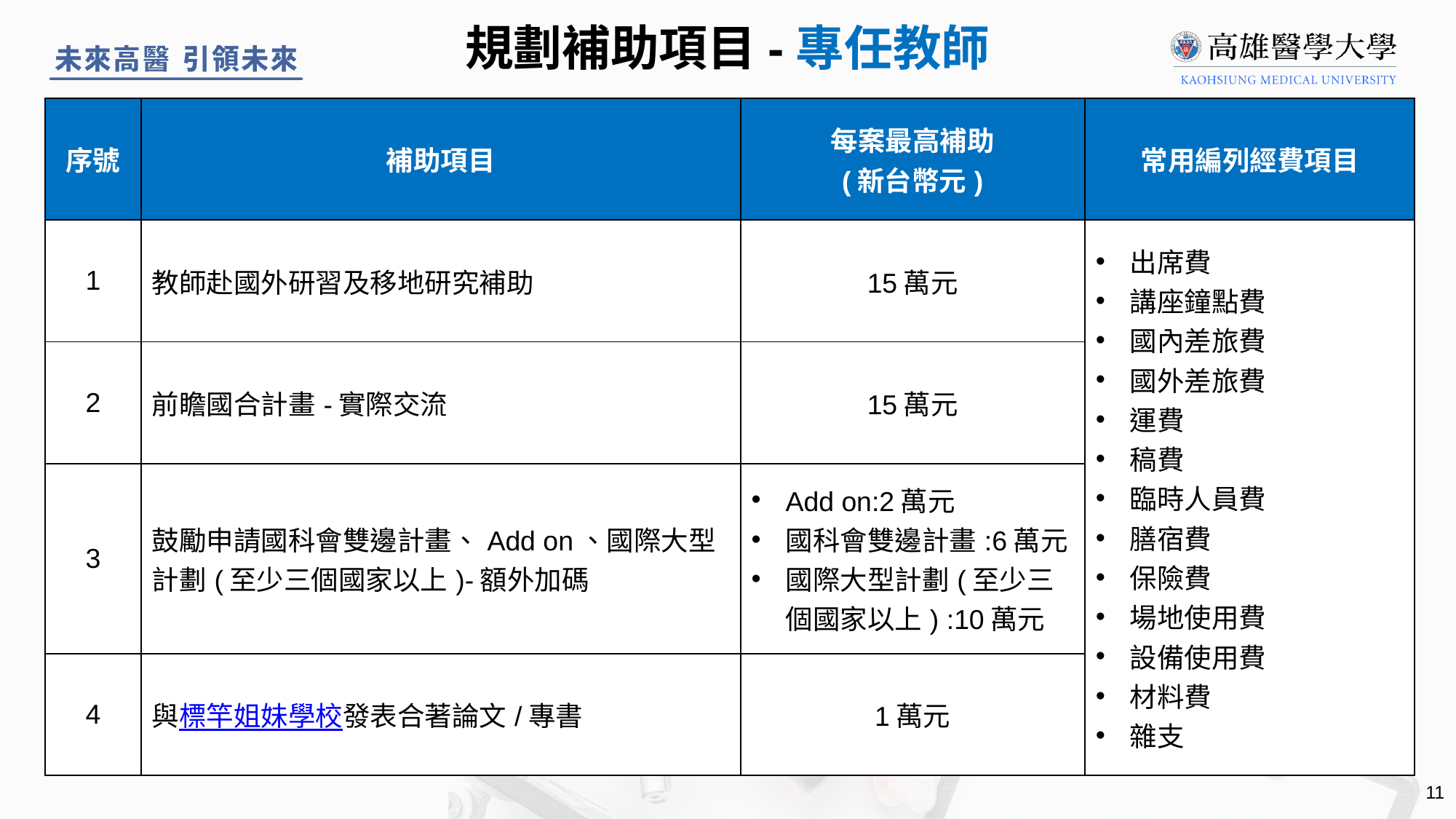

規劃補助項目-專任教師
| 序號 | 補助項目 | 每案最高補助 (新台幣元) | 常用編列經費項目 |
| --- | --- | --- | --- |
| 1 | 教師赴國外研習及移地研究補助 | 15萬元 | 出席費 講座鐘點費 國內差旅費 國外差旅費 運費 稿費 臨時人員費 膳宿費 保險費 場地使用費 設備使用費 材料費 雜支 |
| 2 | 前瞻國合計畫-實際交流 | 15萬元 |  |
| 3 | 鼓勵申請國科會雙邊計畫、Add on、國際大型計劃(至少三個國家以上)-額外加碼 | Add on:2萬元 國科會雙邊計畫:6萬元 國際大型計劃(至少三個國家以上) :10萬元 |  |
| 4 | 與標竿姐妹學校發表合著論文/專書 | 1萬元 |  |
11